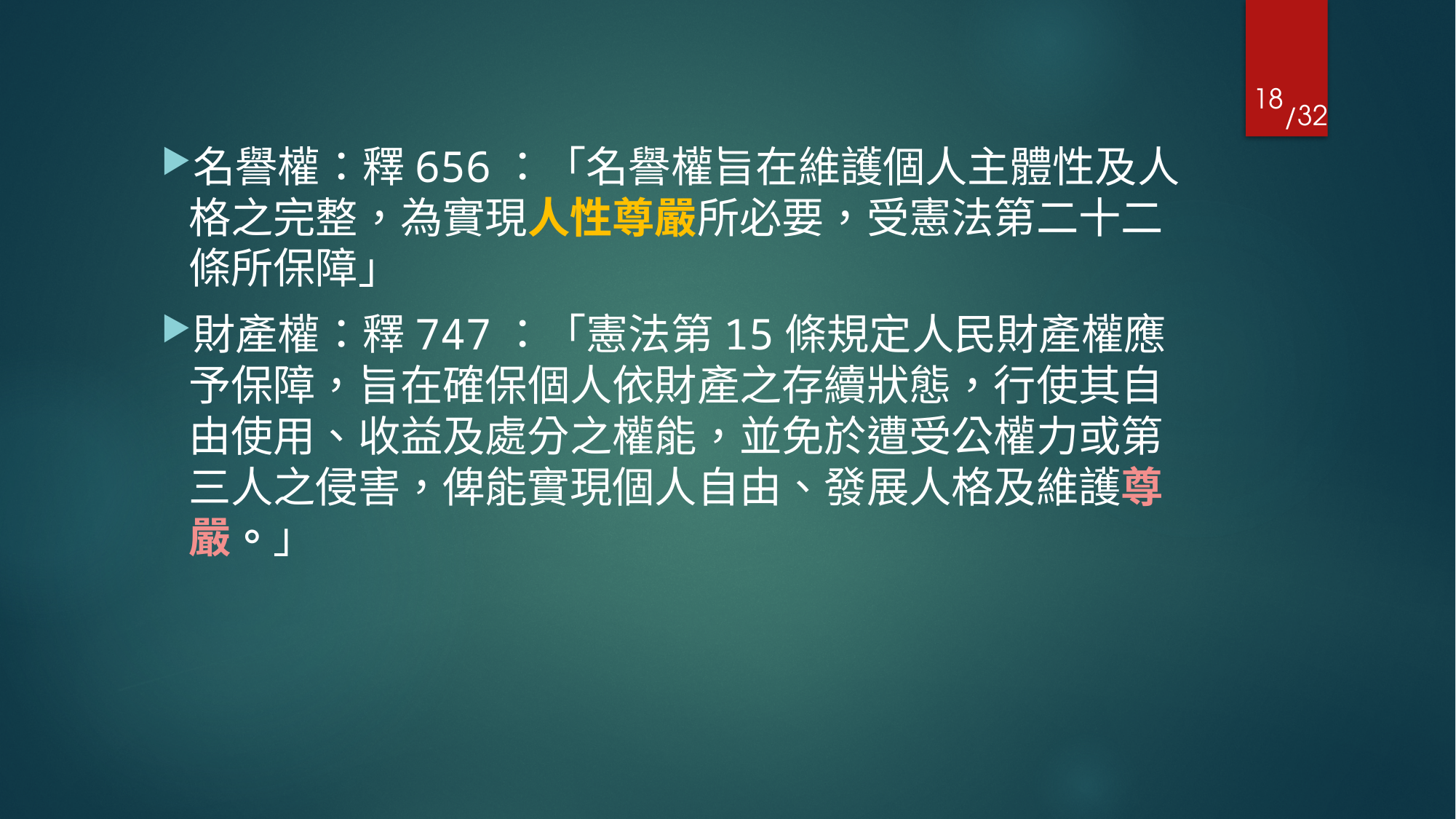

18
名譽權：釋656：「名譽權旨在維護個人主體性及人格之完整，為實現人性尊嚴所必要，受憲法第二十二條所保障」
財產權：釋747：「憲法第15條規定人民財產權應予保障，旨在確保個人依財產之存續狀態，行使其自由使用、收益及處分之權能，並免於遭受公權力或第三人之侵害，俾能實現個人自由、發展人格及維護尊嚴。」